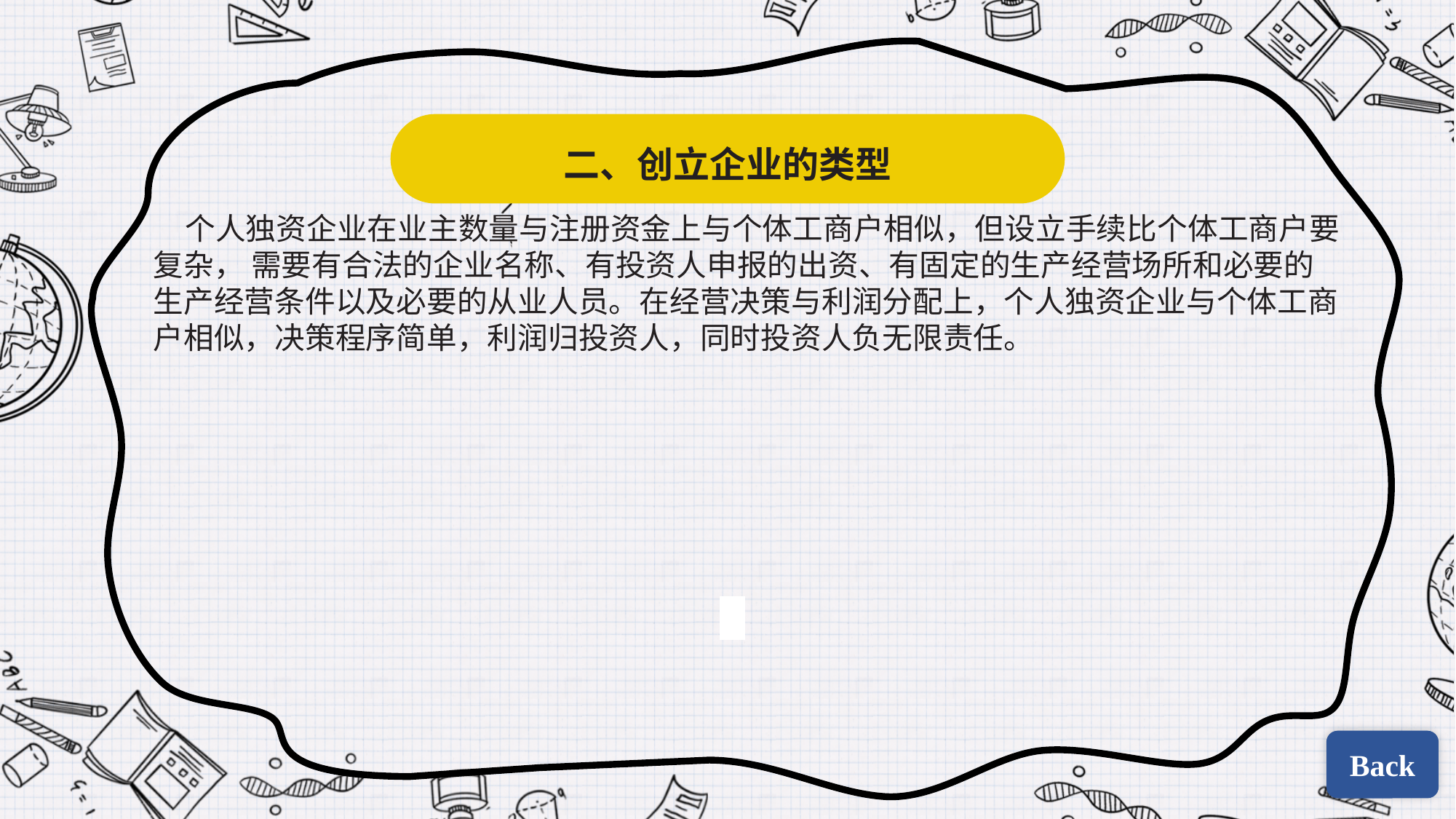

二、创立企业的类型
个人独资企业在业主数量与注册资金上与个体工商户相似，但设立手续比个体工商户要复杂， 需要有合法的企业名称、有投资人申报的出资、有固定的生产经营场所和必要的生产经营条件以及必要的从业人员。在经营决策与利润分配上，个人独资企业与个体工商户相似，决策程序简单，利润归投资人，同时投资人负无限责任。
|  |  |
| --- | --- |
|  |  |

Back